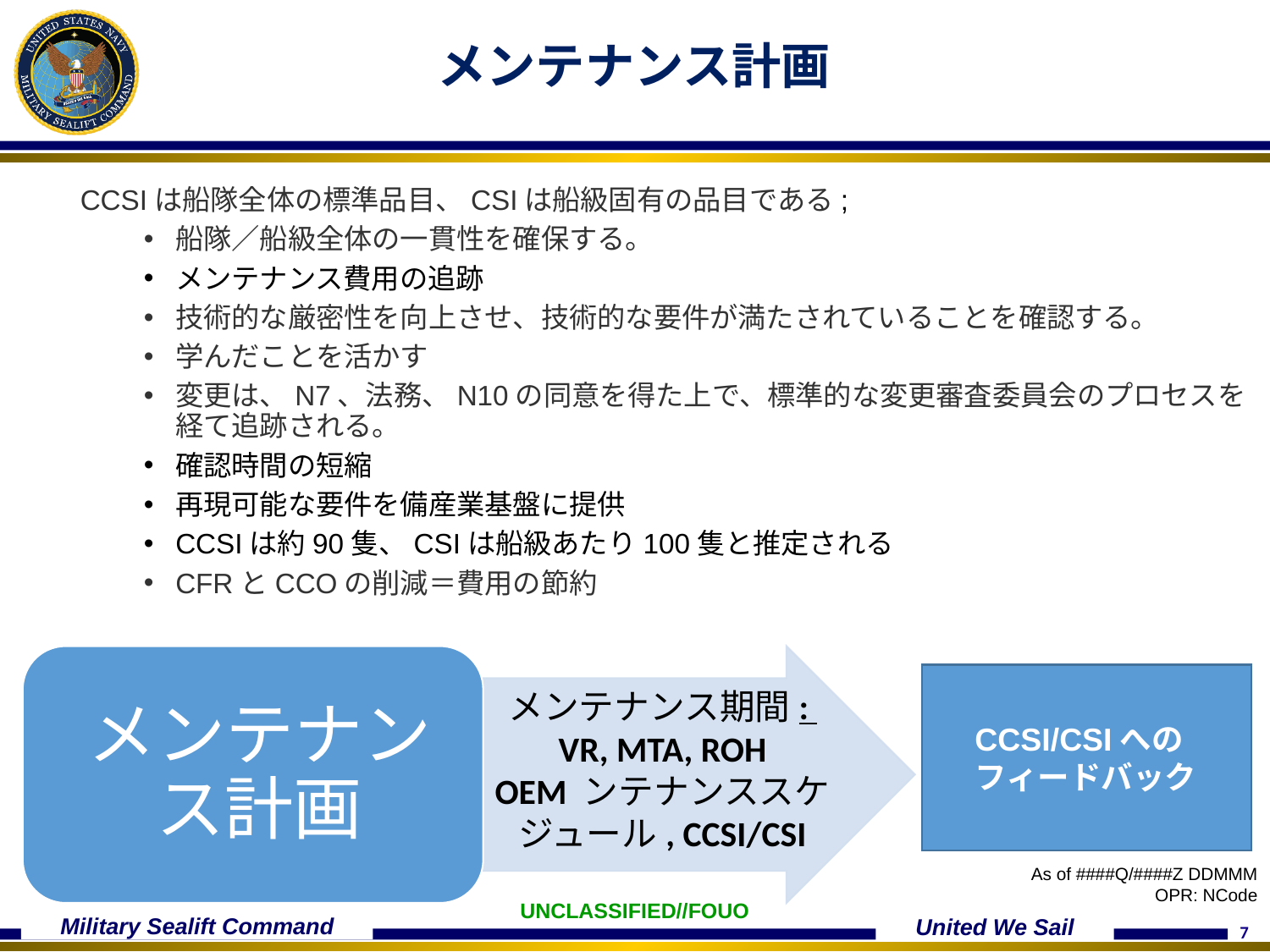

# メンテナンス計画
CCSIは船隊全体の標準品目、CSIは船級固有の品目である;
船隊／船級全体の一貫性を確保する。
メンテナンス費用の追跡
技術的な厳密性を向上させ、技術的な要件が満たされていることを確認する。
学んだことを活かす
変更は、N7、法務、N10の同意を得た上で、標準的な変更審査委員会のプロセスを経て追跡される。
確認時間の短縮
再現可能な要件を備産業基盤に提供
CCSIは約90隻、CSIは船級あたり100隻と推定される
CFRとCCOの削減＝費用の節約

メンテナンス計画

メンテナンス期間:
VR, MTA, ROH
OEM ンテナンススケジュール, CCSI/CSI
CCSI/CSIへのフィードバック